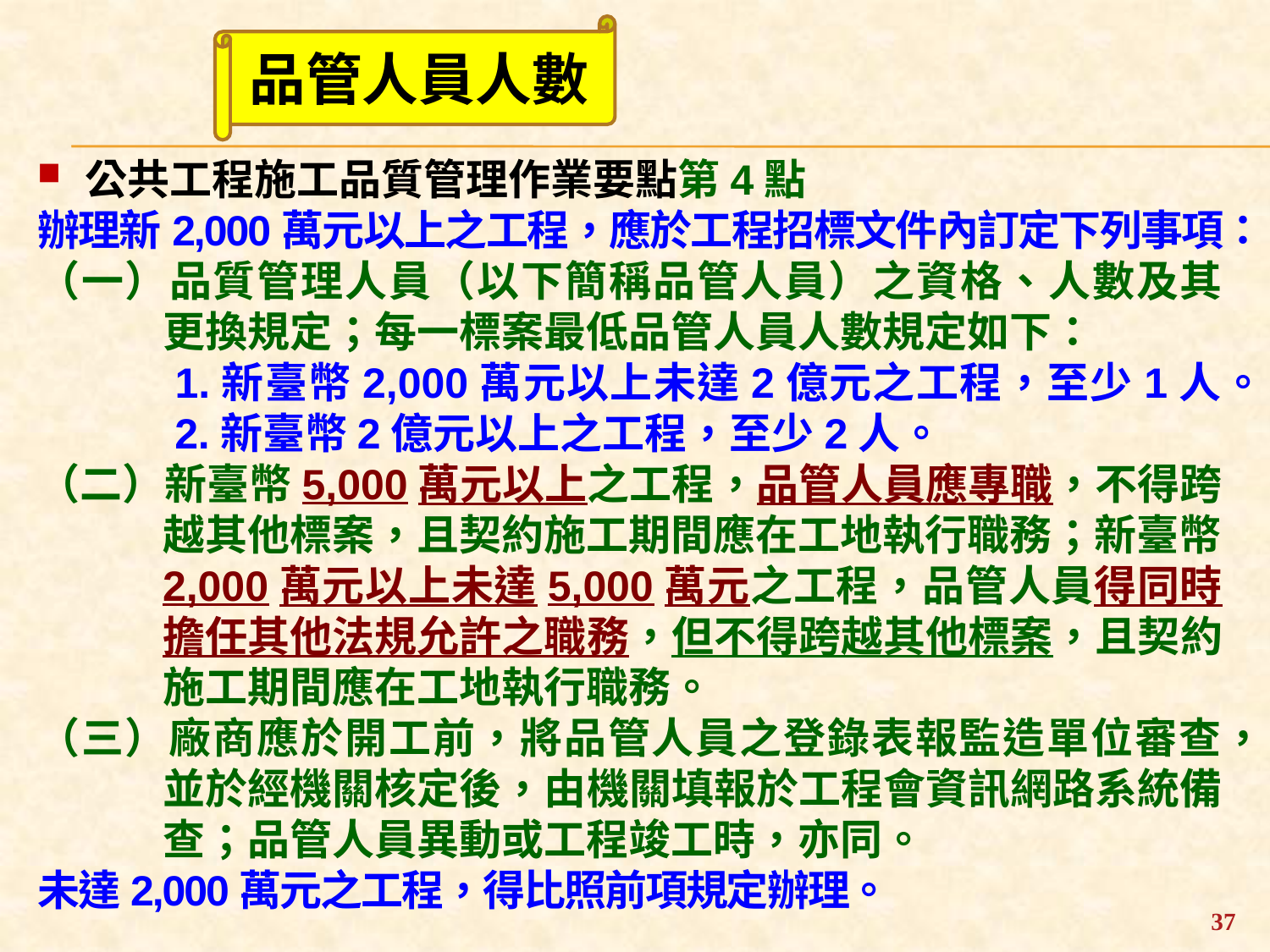

品管人員人數
公共工程施工品質管理作業要點第4點
辦理新2,000萬元以上之工程，應於工程招標文件內訂定下列事項：
（一）品質管理人員（以下簡稱品管人員）之資格、人數及其更換規定；每一標案最低品管人員人數規定如下：
1.新臺幣2,000萬元以上未達2億元之工程，至少1人。
 2.新臺幣2億元以上之工程，至少2人。
（二）新臺幣5,000萬元以上之工程，品管人員應專職，不得跨越其他標案，且契約施工期間應在工地執行職務；新臺幣2,000萬元以上未達5,000萬元之工程，品管人員得同時擔任其他法規允許之職務，但不得跨越其他標案，且契約施工期間應在工地執行職務。
（三）廠商應於開工前，將品管人員之登錄表報監造單位審查，並於經機關核定後，由機關填報於工程會資訊網路系統備查；品管人員異動或工程竣工時，亦同。
未達2,000萬元之工程，得比照前項規定辦理。
37